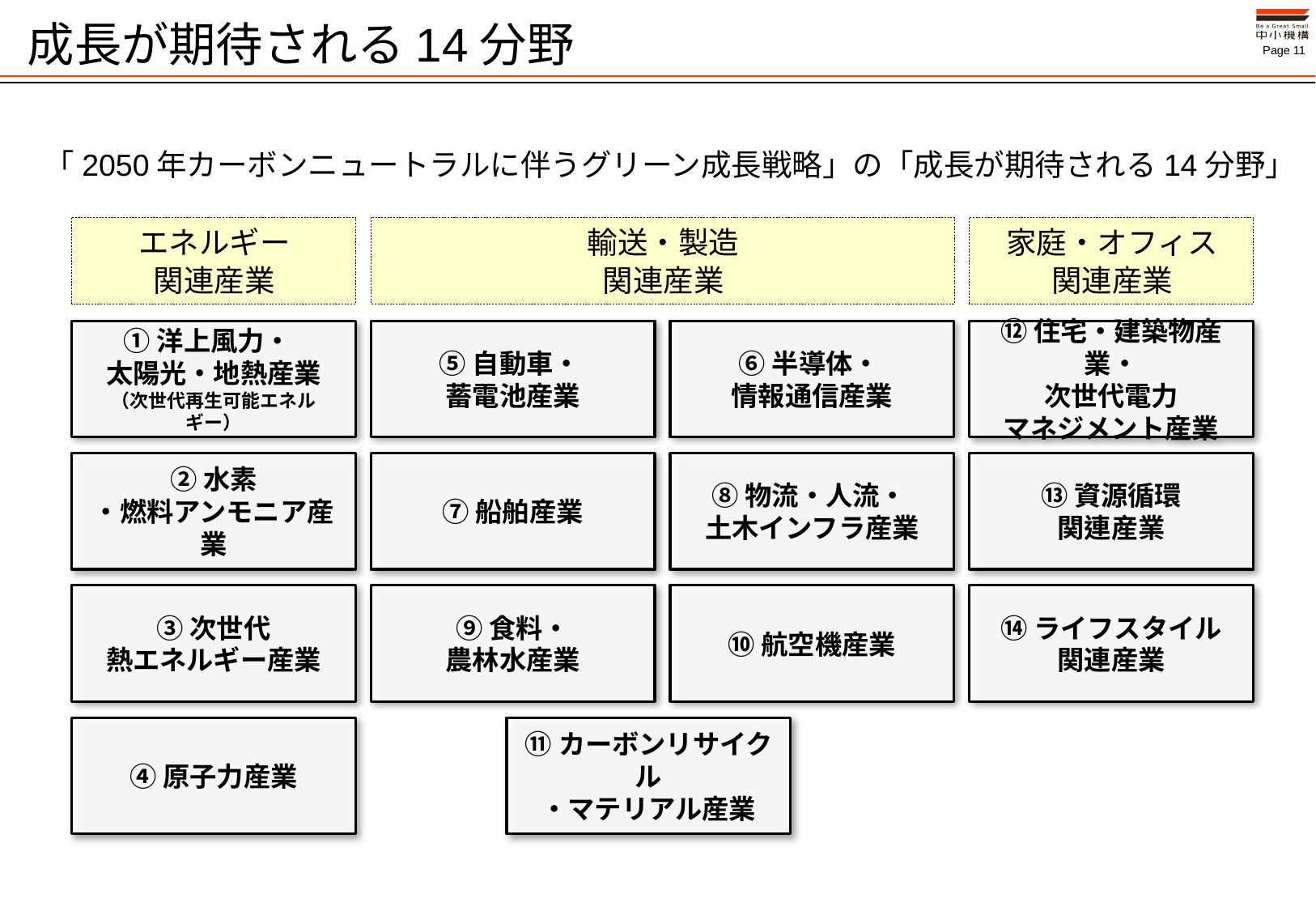

# 成長が期待される14分野
「2050年カーボンニュートラルに伴うグリーン成長戦略」の「成長が期待される14分野」
エネルギー
関連産業
輸送・製造
関連産業
家庭・オフィス
関連産業
①洋上風力・
太陽光・地熱産業
（次世代再生可能エネルギー）
⑤自動車・
蓄電池産業
⑥半導体・
情報通信産業
⑫住宅・建築物産業・
次世代電力
マネジメント産業
②水素
・燃料アンモニア産業
⑦船舶産業
⑧物流・人流・
土木インフラ産業
⑬資源循環
関連産業
③次世代
熱エネルギー産業
⑨食料・
農林水産業
⑩航空機産業
⑭ライフスタイル
関連産業
④原子力産業
⑪カーボンリサイクル
・マテリアル産業